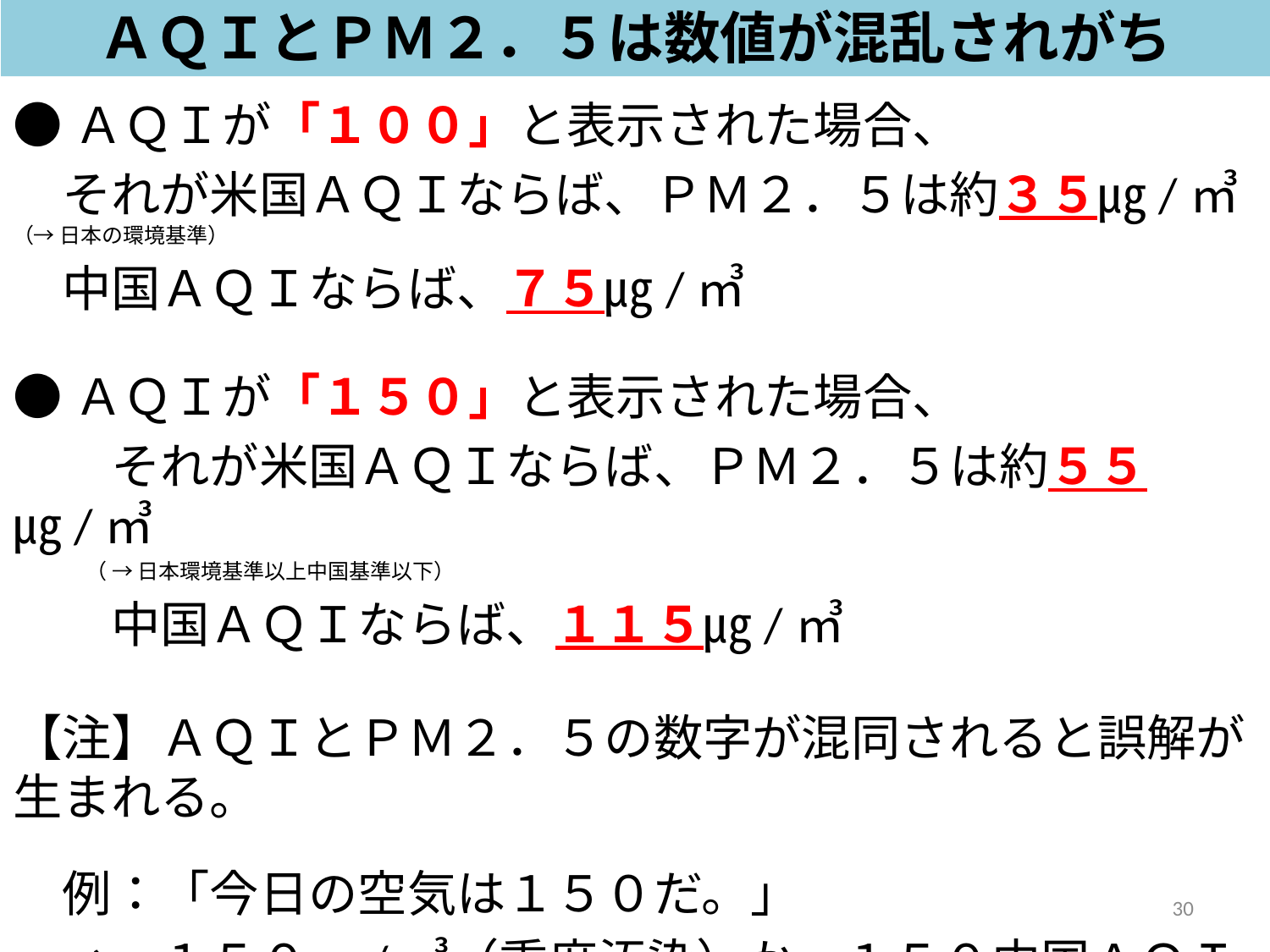

ＡＱＩとＰＭ２．５は数値が混乱されがち
●ＡＱＩが「１００」と表示された場合、
　それが米国ＡＱＩならば、ＰＭ２．５は約３５㎍/㎥（→ 日本の環境基準）
　中国ＡＱＩならば、７５㎍/㎥

●ＡＱＩが「１５０」と表示された場合、
　　それが米国ＡＱＩならば、ＰＭ２．５は約５５㎍/㎥
（ → 日本環境基準以上中国基準以下）
　　中国ＡＱＩならば、１１５㎍/㎥

【注】ＡＱＩとＰＭ２．５の数字が混同されると誤解が生まれる。

　例：「今日の空気は１５０だ。」
　→　１５０㎍/㎥（重度汚染）か、１５０中国ＡＱＩ（１１５ ㎍/㎥）、 １５０米国ＡＱＩ（５５ ㎍/㎥）の３通りが考えられる
30